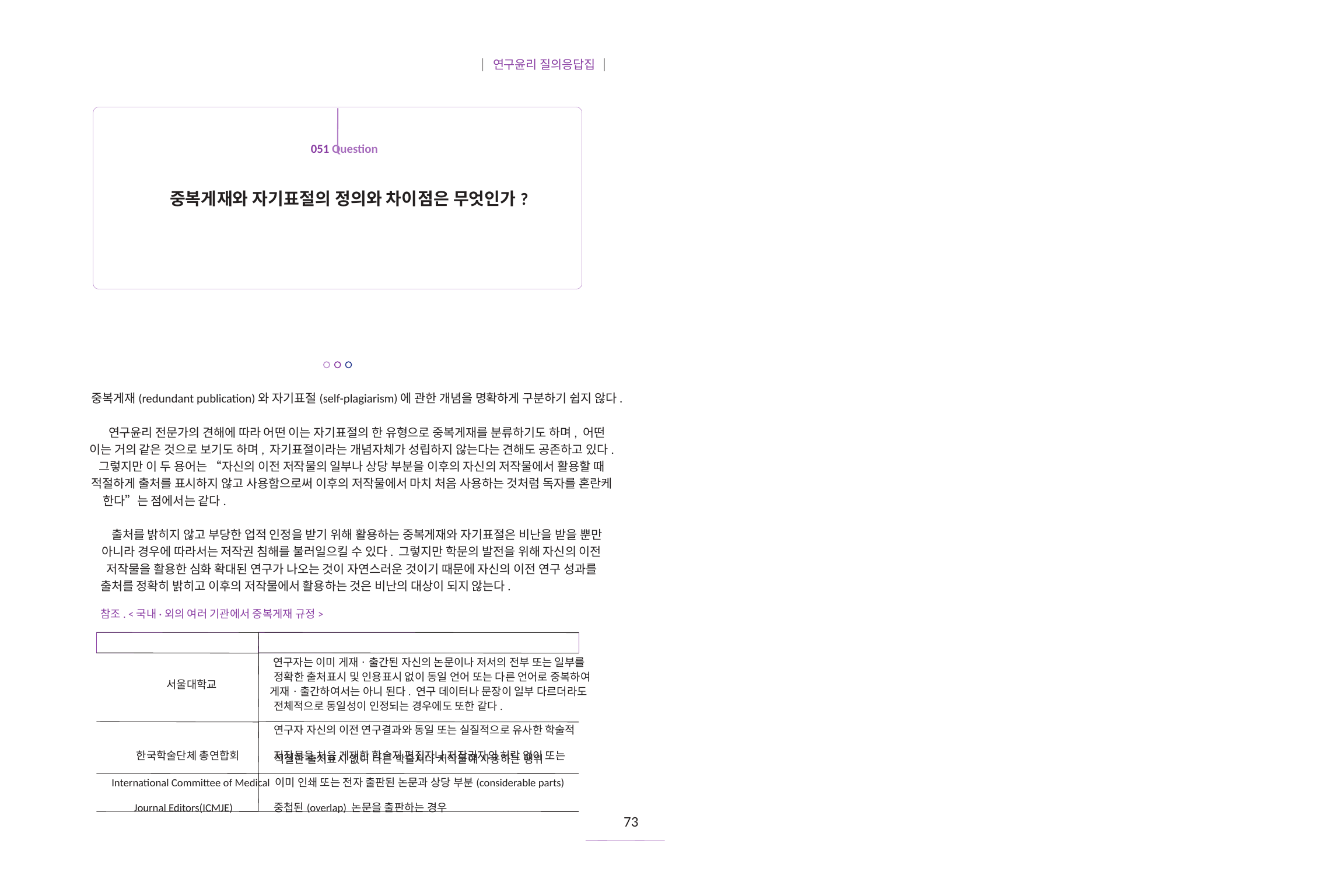

| 연구윤리 질의응답집 |

051 Question

중복게재와 자기표절의 정의와 차이점은 무엇인가?

중복게재(redundant publication)와 자기표절(self-plagiarism)에 관한 개념을 명확하게 구분하기 쉽지 않다.
연구윤리 전문가의 견해에 따라 어떤 이는 자기표절의 한 유형으로 중복게재를 분류하기도 하며, 어떤
이는 거의 같은 것으로 보기도 하며, 자기표절이라는 개념자체가 성립하지 않는다는 견해도 공존하고 있다.
그렇지만 이 두 용어는 “자신의 이전 저작물의 일부나 상당 부분을 이후의 자신의 저작물에서 활용할 때
적절하게 출처를 표시하지 않고 사용함으로써 이후의 저작물에서 마치 처음 사용하는 것처럼 독자를 혼란케
한다”는 점에서는 같다.
출처를 밝히지 않고 부당한 업적 인정을 받기 위해 활용하는 중복게재와 자기표절은 비난을 받을 뿐만
아니라 경우에 따라서는 저작권 침해를 불러일으킬 수 있다. 그렇지만 학문의 발전을 위해 자신의 이전
저작물을 활용한 심화 확대된 연구가 나오는 것이 자연스러운 것이기 때문에 자신의 이전 연구 성과를
출처를 정확히 밝히고 이후의 저작물에서 활용하는 것은 비난의 대상이 되지 않는다.
참조. <국내·외의 여러 기관에서 중복게재 규정>
기관
중복게재에 대한 정의
연구자는 이미 게재ㆍ출간된 자신의 논문이나 저서의 전부 또는 일부를
정확한 출처표시 및 인용표시 없이 동일 언어 또는 다른 언어로 중복하여
서울대학교
게재ㆍ출간하여서는 아니 된다. 연구 데이터나 문장이 일부 다르더라도
전체적으로 동일성이 인정되는 경우에도 또한 같다.
연구자 자신의 이전 연구결과와 동일 또는 실질적으로 유사한 학술적
한국학술단체 총연합회	저작물을 처음 게재한 학술지 편집자나 저작권자의 허락 없이 또는
적절한 출처표시 없이 다른 학술지나 저작물에 사용하는 행위
International Committee of Medical 이미 인쇄 또는 전자 출판된 논문과 상당 부분(considerable parts)
Journal Editors(ICMJE)	중첩된(overlap) 논문을 출판하는 경우
73